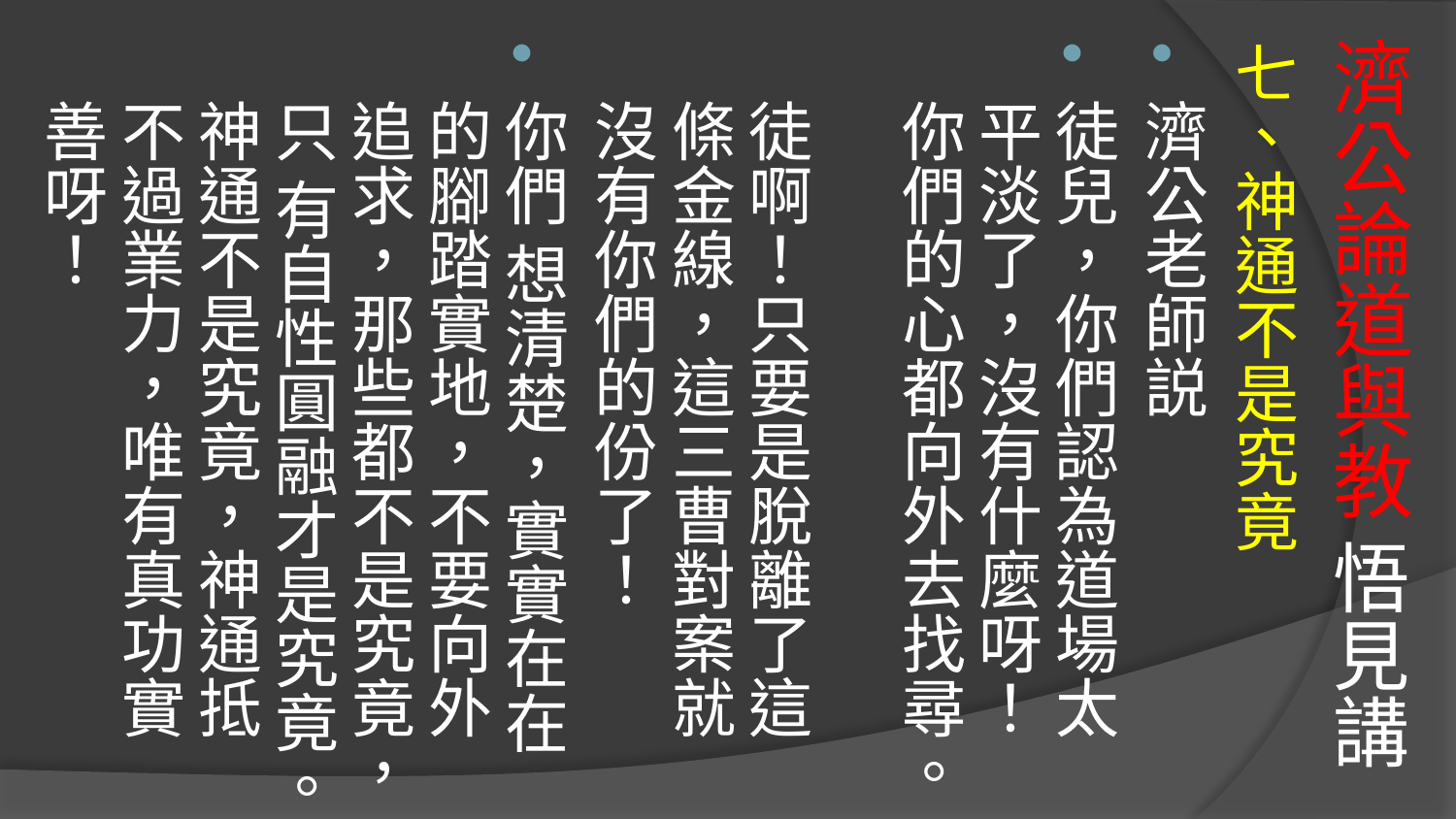

# 濟公論道與教 悟見講
七、神通不是究竟
濟公老師説
徒兒，你們認為道場太平淡了，沒有什麼呀！你們的心都向外去找尋。 
徒啊！只要是脫離了這條金線，這三曹對案就沒有你們的份了！
你們 想清楚，實實在在的腳踏實地，不要向外追求，那些都不是究竟，只 有自性圓融才是究竟。神通不是究竟，神通抵不過業力，唯有真功實善呀！